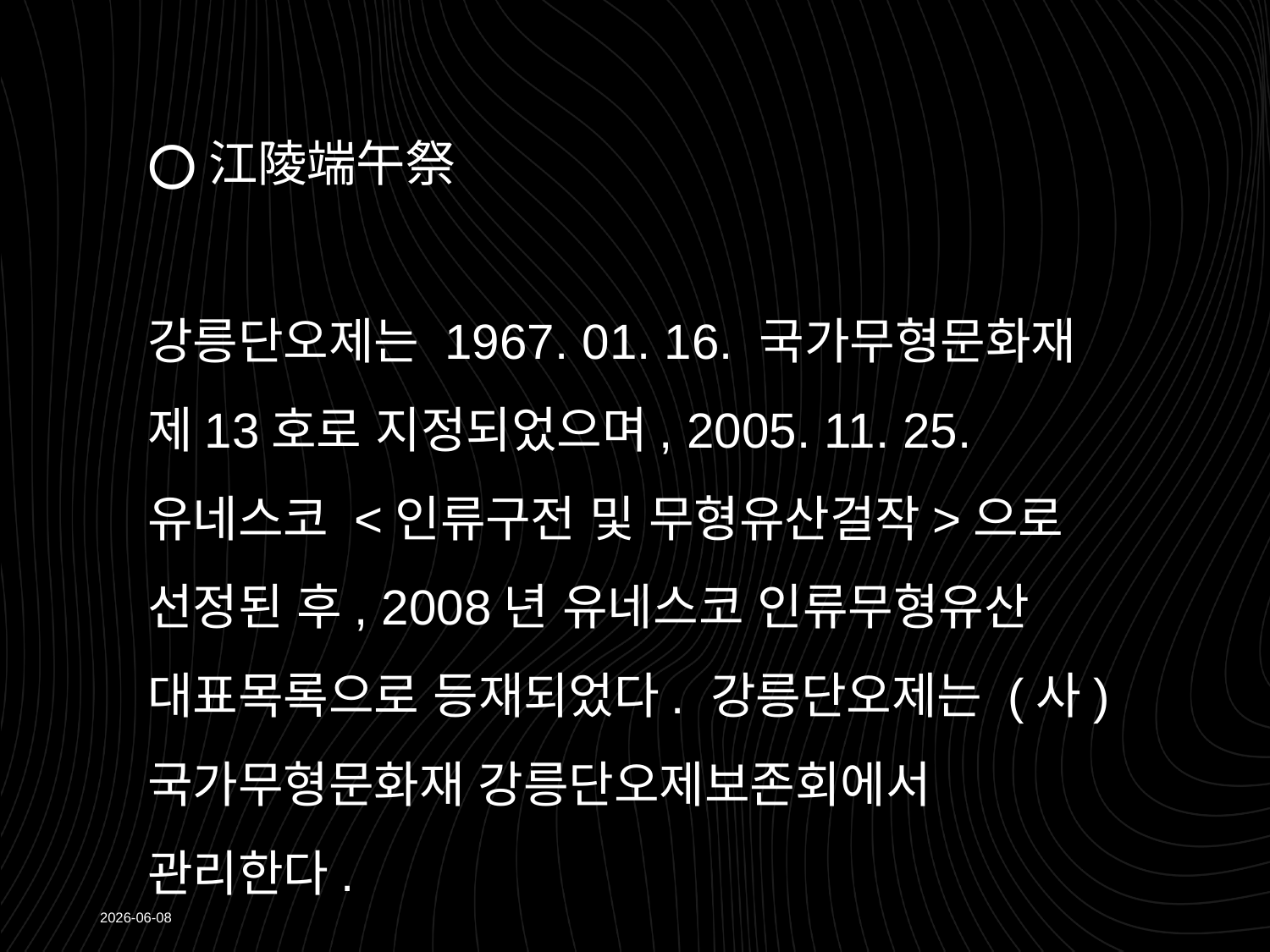

⭕江陵端午祭

강릉단오제는 1967. 01. 16. 국가무형문화재 제13호로 지정되었으며, 2005. 11. 25. 유네스코 <인류구전 및 무형유산걸작>으로 선정된 후, 2008년 유네스코 인류무형유산 대표목록으로 등재되었다. 강릉단오제는 (사)국가무형문화재 강릉단오제보존회에서 관리한다.
2026-06-08